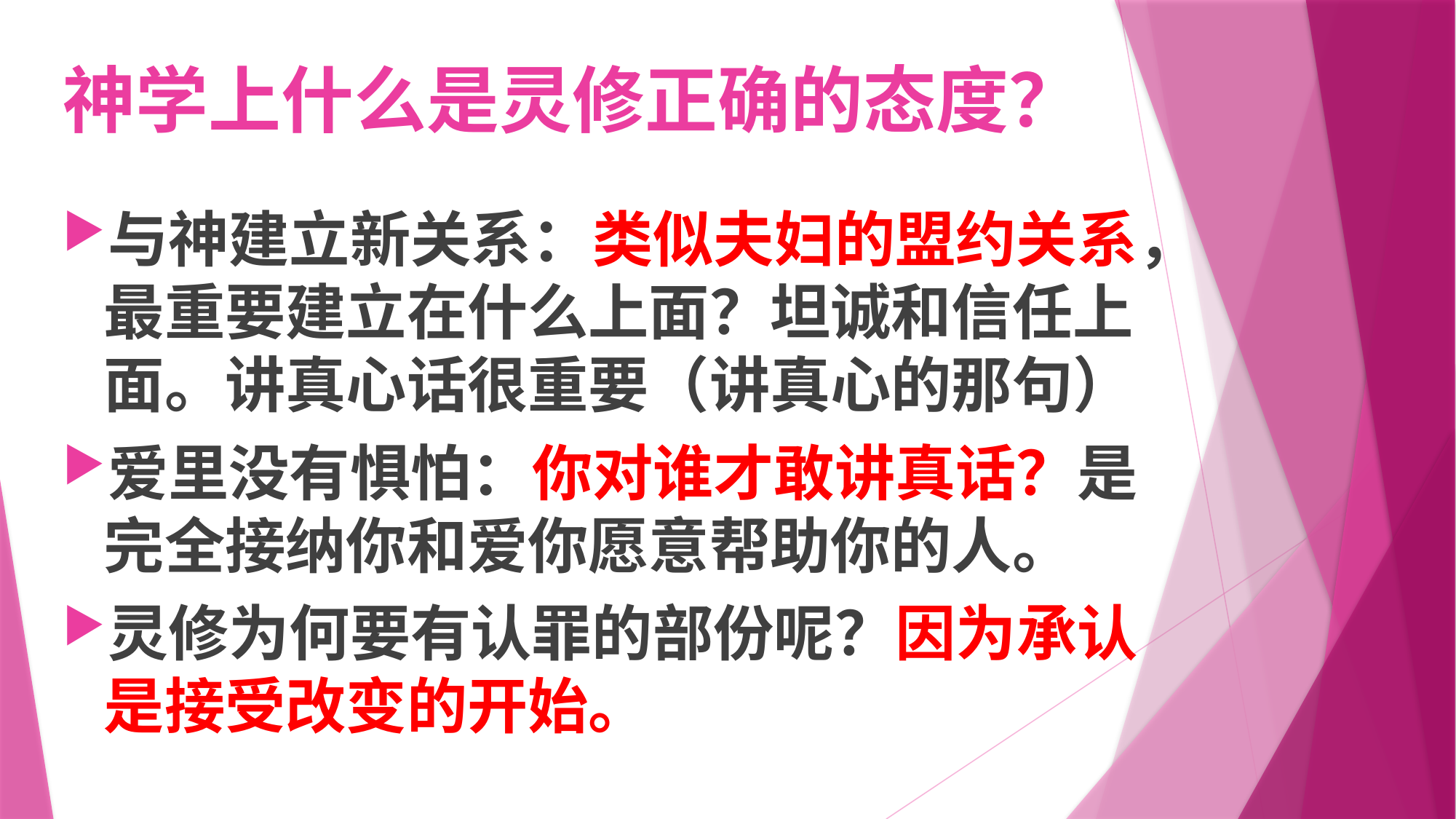

# 神学上什么是灵修正确的态度？
与神建立新关系：类似夫妇的盟约关系，最重要建立在什么上面？坦诚和信任上面。讲真心话很重要（讲真心的那句）
爱里没有惧怕：你对谁才敢讲真话？是完全接纳你和爱你愿意帮助你的人。
灵修为何要有认罪的部份呢？因为承认是接受改变的开始。